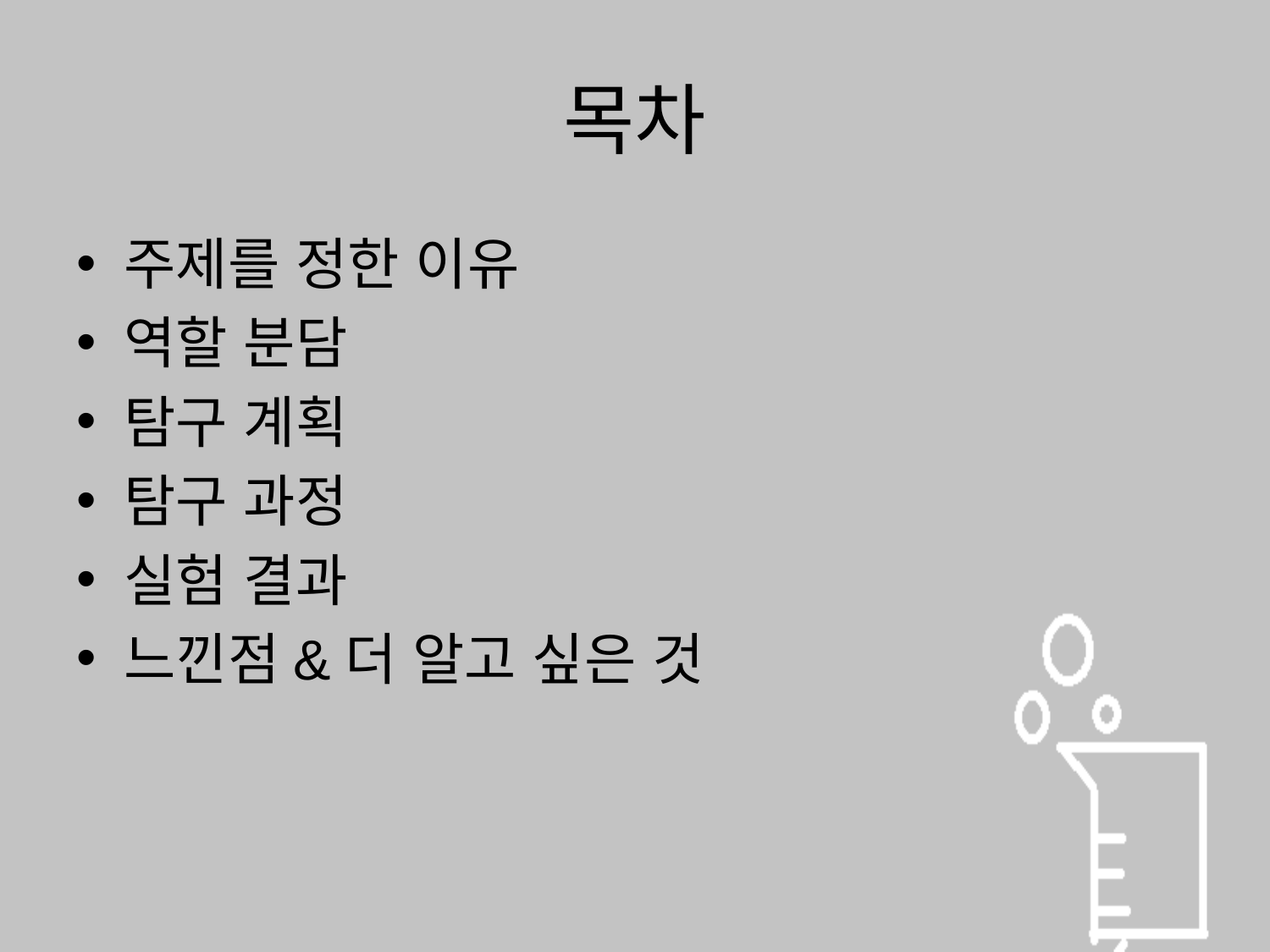

# 목차
주제를 정한 이유
역할 분담
탐구 계획
탐구 과정
실험 결과
느낀점&더 알고 싶은 것